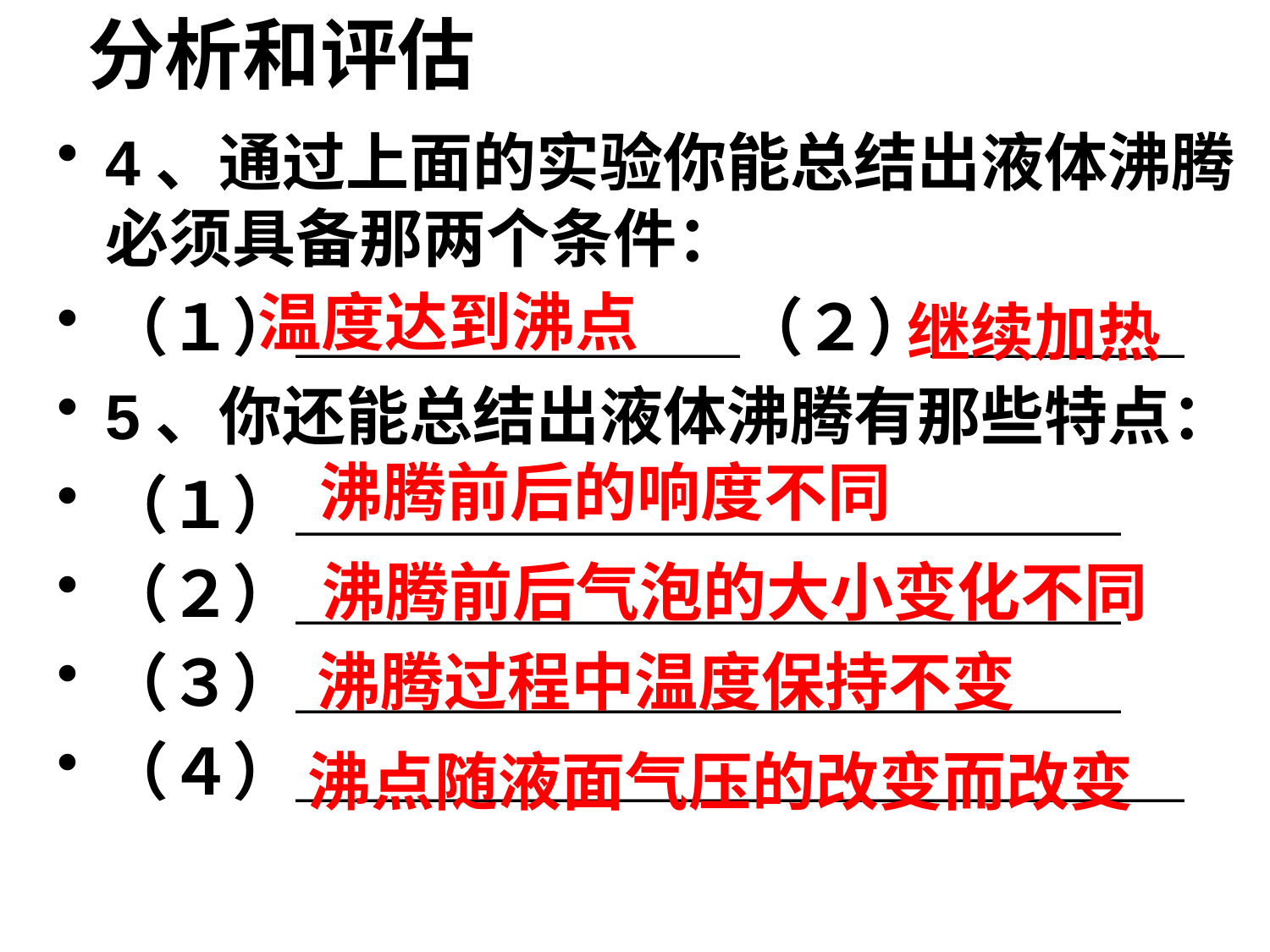

分析和评估
4、通过上面的实验你能总结出液体沸腾必须具备那两个条件：
（１）＿＿＿＿＿＿＿（２）＿＿＿＿
5、你还能总结出液体沸腾有那些特点：
（１）＿＿＿＿＿＿＿＿＿＿＿＿＿
（２）＿＿＿＿＿＿＿＿＿＿＿＿＿
（３）＿＿＿＿＿＿＿＿＿＿＿＿＿
（４）＿＿＿＿＿＿＿＿＿＿＿＿＿＿
温度达到沸点
继续加热
沸腾前后的响度不同
沸腾前后气泡的大小变化不同
沸腾过程中温度保持不变
沸点随液面气压的改变而改变